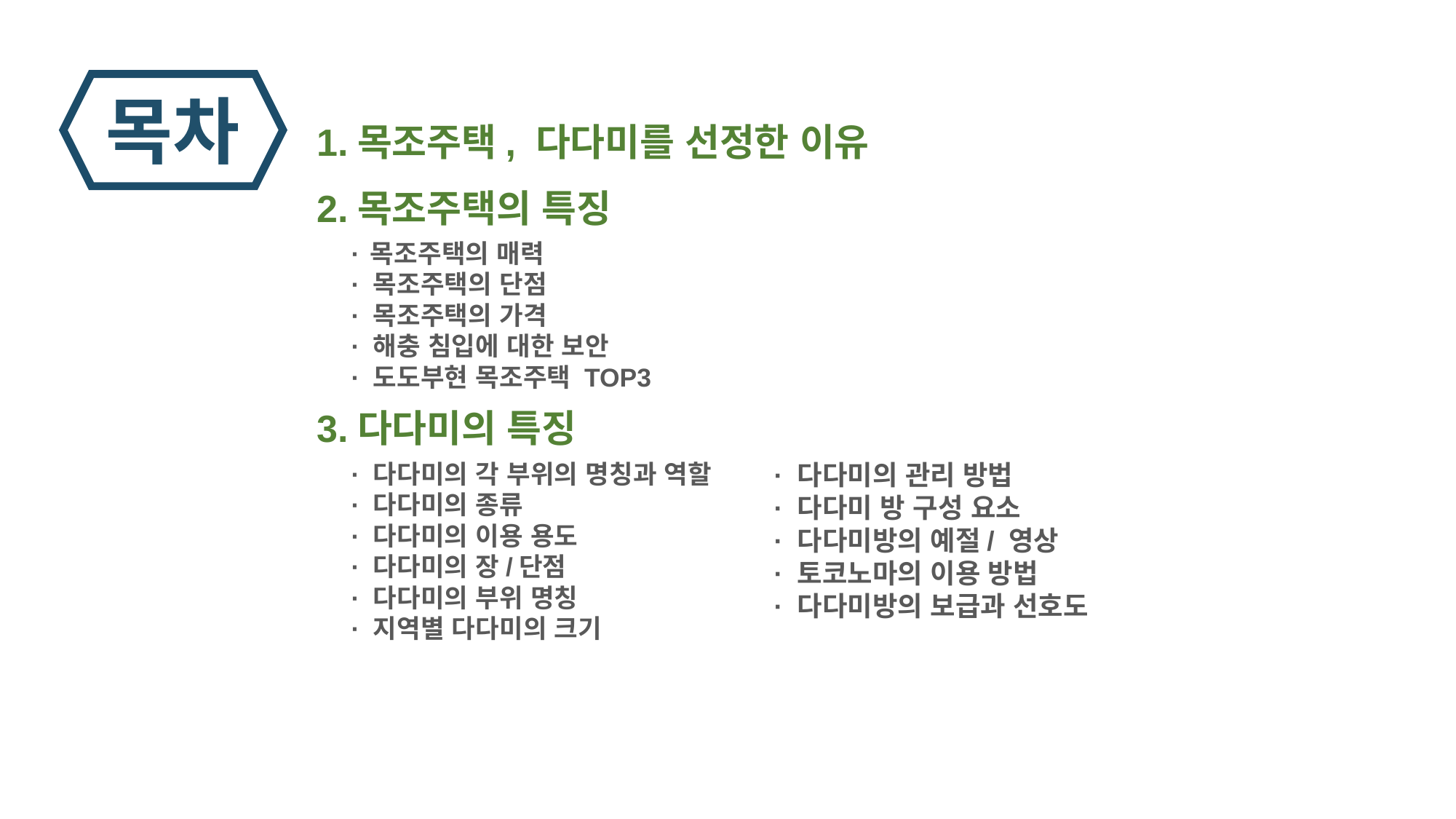

목차
1.목조주택, 다다미를 선정한 이유
2.목조주택의 특징
∙ 목조주택의 매력
· 목조주택의 단점
· 목조주택의 가격
· 해충 침입에 대한 보안
· 도도부현 목조주택 TOP3
3.다다미의 특징
· 다다미의 각 부위의 명칭과 역할
· 다다미의 종류
· 다다미의 이용 용도
· 다다미의 장/단점
· 다다미의 부위 명칭
· 지역별 다다미의 크기
· 다다미의 관리 방법
· 다다미 방 구성 요소
· 다다미방의 예절/ 영상
· 토코노마의 이용 방법
· 다다미방의 보급과 선호도